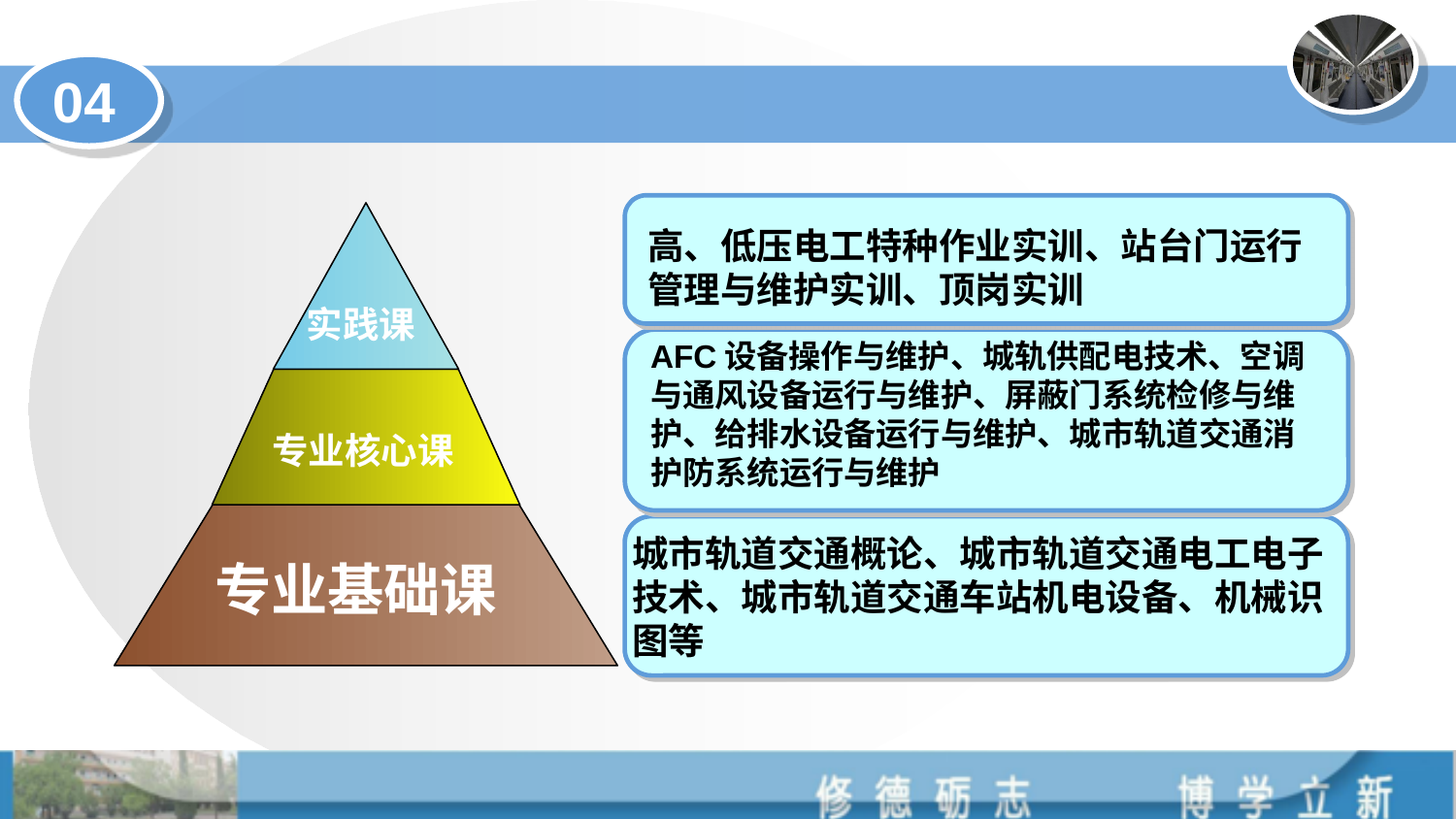

04

高、低压电工特种作业实训、站台门运行管理与维护实训、顶岗实训

实践课
AFC设备操作与维护、城轨供配电技术、空调与通风设备运行与维护、屏蔽门系统检修与维护、给排水设备运行与维护、城市轨道交通消护防系统运行与维护

专业核心课

专业基础课

城市轨道交通概论、城市轨道交通电工电子技术、城市轨道交通车站机电设备、机械识图等